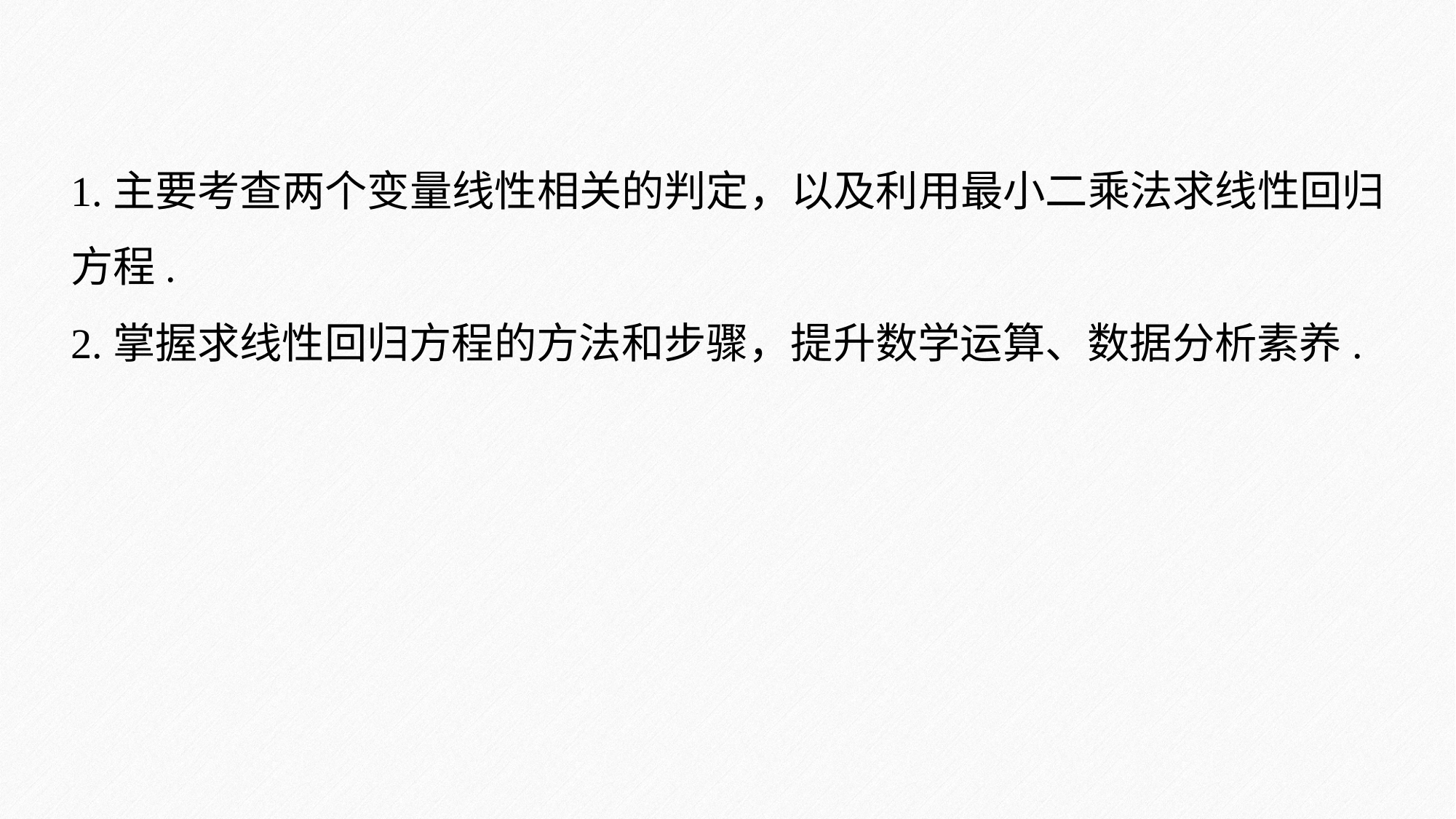

1.主要考查两个变量线性相关的判定，以及利用最小二乘法求线性回归方程.
2.掌握求线性回归方程的方法和步骤，提升数学运算、数据分析素养.